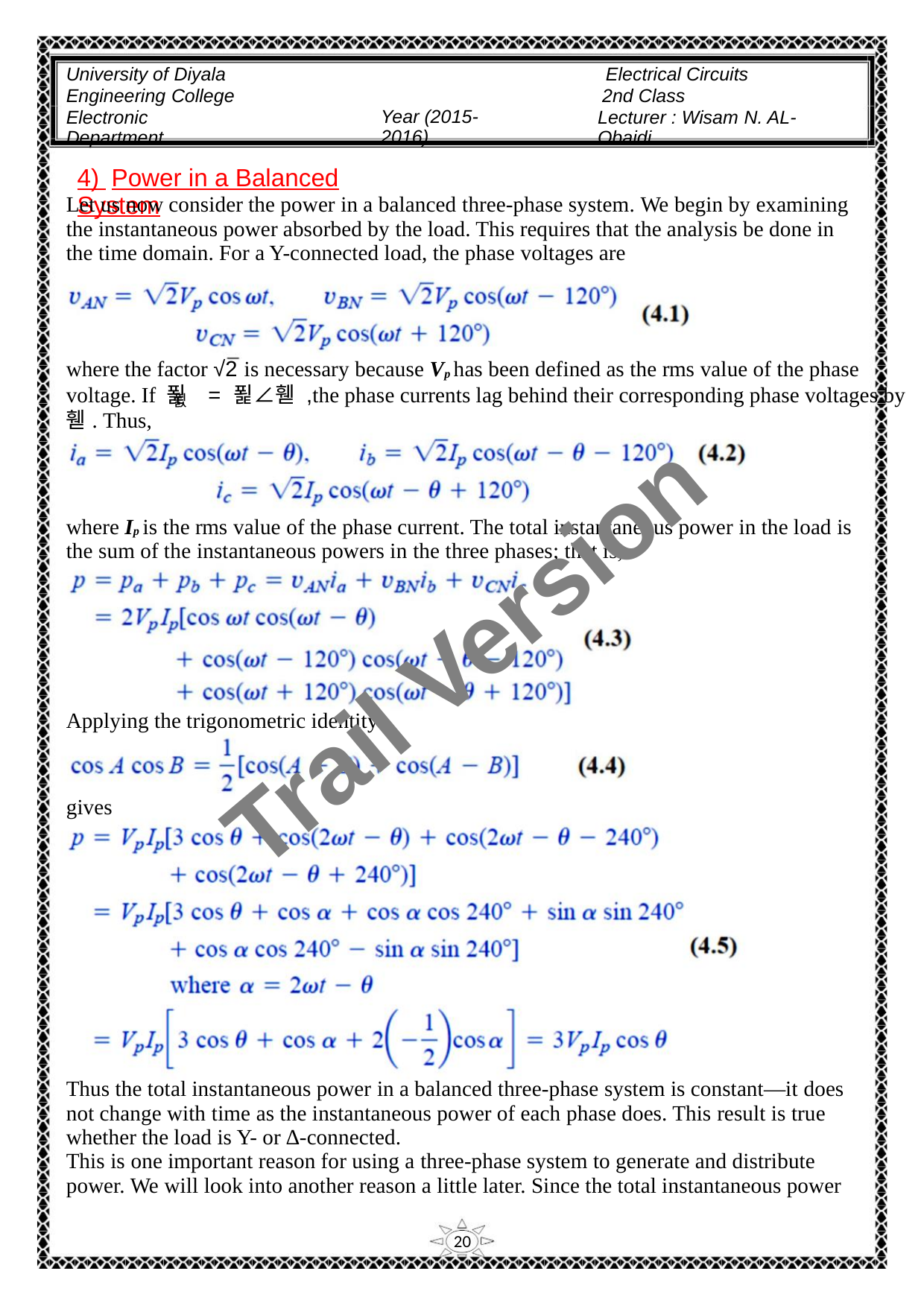

University of Diyala
Engineering College
Electronic Department
Electrical Circuits
2nd Class
Lecturer : Wisam N. AL-Obaidi
Year (2015-2016)
4) Power in a Balanced System
Let us now consider the power in a balanced three-phase system. We begin by examining
the instantaneous power absorbed by the load. This requires that the analysis be done in
the time domain. For a Y-connected load, the phase voltages are
where the factor √2 is necessary because Vp has been defined as the rms value of the phase
voltage. If 푍 = 푍∠휃 ,the phase currents lag behind their corresponding phase voltages by
푌
휃. Thus,
where Ip is the rms value of the phase current. The total instantaneous power in the load is
the sum of the instantaneous powers in the three phases; that is,
Trail Version
Trail Version
Trail Version
Trail Version
Trail Version
Trail Version
Trail Version
Trail Version
Trail Version
Trail Version
Trail Version
Trail Version
Trail Version
Applying the trigonometric identity
gives
Thus the total instantaneous power in a balanced three-phase system is constant—it does
not change with time as the instantaneous power of each phase does. This result is true
whether the load is Y- or ∆-connected.
This is one important reason for using a three-phase system to generate and distribute
power. We will look into another reason a little later. Since the total instantaneous power
20